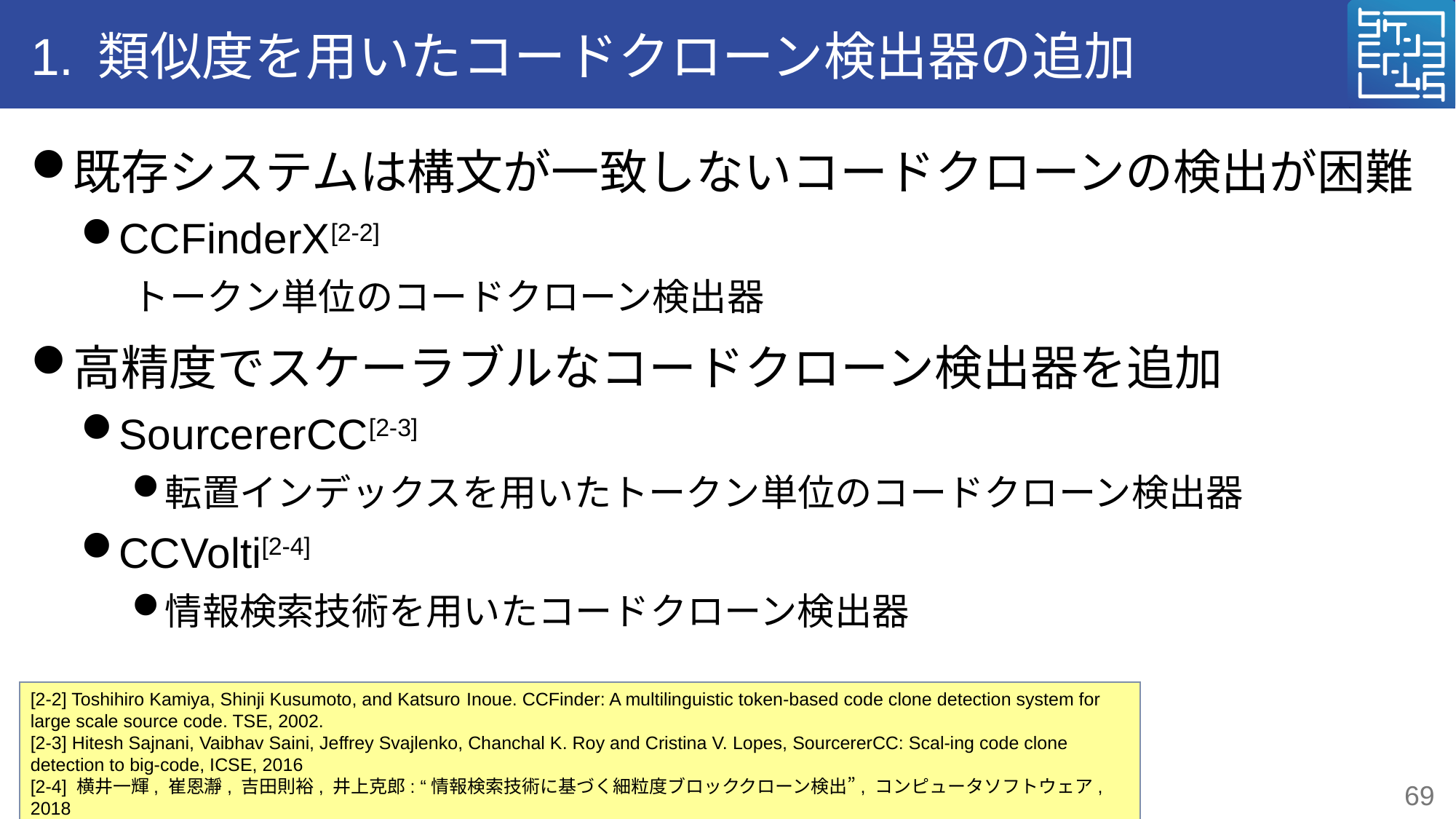

# 1. 類似度を用いたコードクローン検出器の追加
既存システムは構文が一致しないコードクローンの検出が困難
CCFinderX[2-2]
トークン単位のコードクローン検出器
高精度でスケーラブルなコードクローン検出器を追加
SourcererCC[2-3]
転置インデックスを用いたトークン単位のコードクローン検出器
CCVolti[2-4]
情報検索技術を用いたコードクローン検出器
[2-2] Toshihiro Kamiya, Shinji Kusumoto, and Katsuro Inoue. CCFinder: A multilinguistic token-based code clone detection system for large scale source code. TSE, 2002.
[2-3] Hitesh Sajnani, Vaibhav Saini, Jeffrey Svajlenko, Chanchal K. Roy and Cristina V. Lopes, SourcererCC: Scal-ing code clone detection to big-code, ICSE, 2016
[2-4] 横井一輝, 崔恩瀞, 吉田則裕, 井上克郎: “情報検索技術に基づく細粒度ブロッククローン検出”, コンピュータソフトウェア, 2018
69